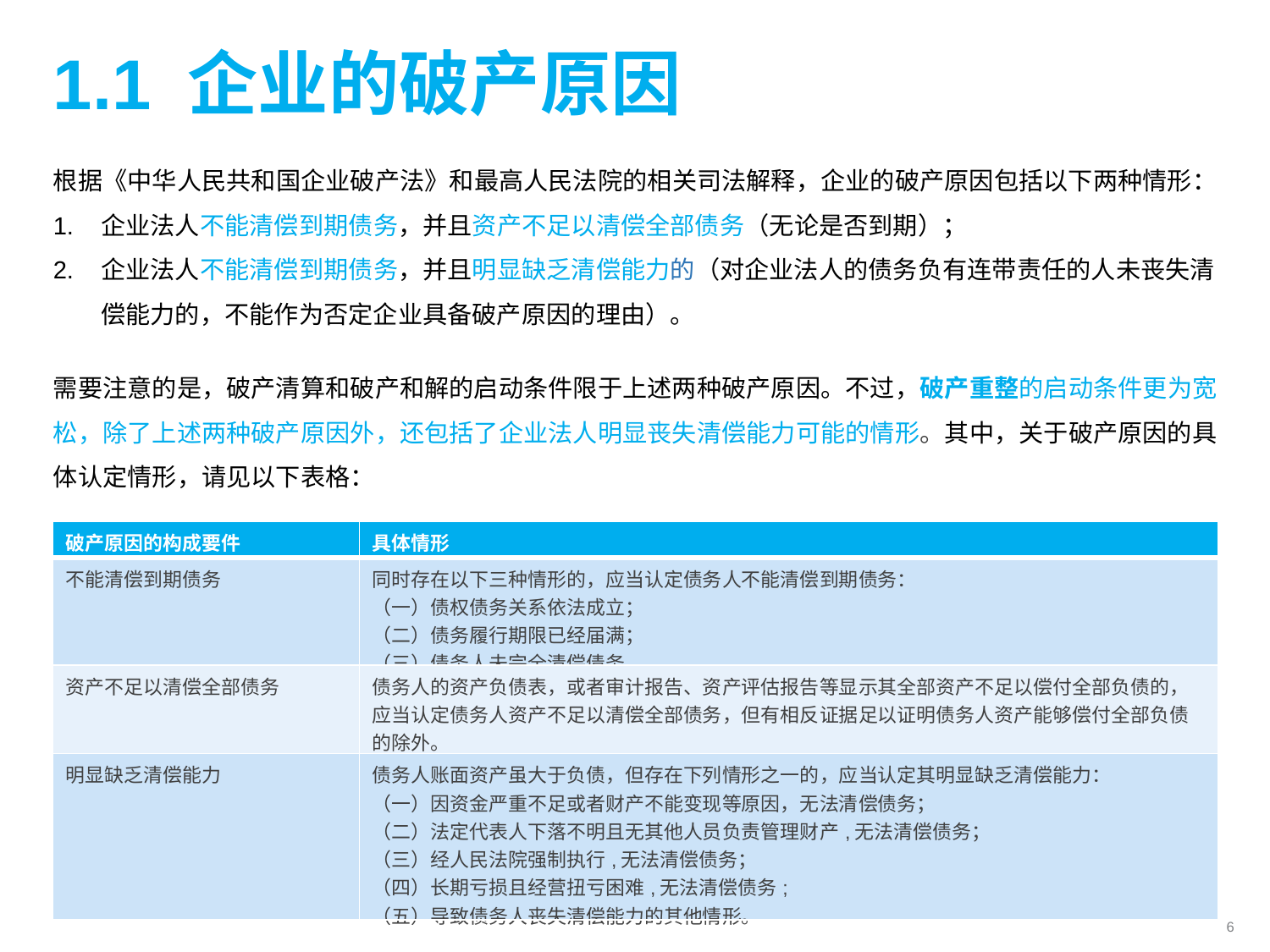

1.1 企业的破产原因
根据《中华人民共和国企业破产法》和最高人民法院的相关司法解释，企业的破产原因包括以下两种情形：
企业法人不能清偿到期债务，并且资产不足以清偿全部债务（无论是否到期）；
企业法人不能清偿到期债务，并且明显缺乏清偿能力的（对企业法人的债务负有连带责任的人未丧失清偿能力的，不能作为否定企业具备破产原因的理由）。

需要注意的是，破产清算和破产和解的启动条件限于上述两种破产原因。不过，破产重整的启动条件更为宽松，除了上述两种破产原因外，还包括了企业法人明显丧失清偿能力可能的情形。其中，关于破产原因的具体认定情形，请见以下表格：
| 破产原因的构成要件 | 具体情形 |
| --- | --- |
| 不能清偿到期债务 | 同时存在以下三种情形的，应当认定债务人不能清偿到期债务： （一）债权债务关系依法成立； （二）债务履行期限已经届满； （三）债务人未完全清偿债务。 |
| 资产不足以清偿全部债务 | 债务人的资产负债表，或者审计报告、资产评估报告等显示其全部资产不足以偿付全部负债的，应当认定债务人资产不足以清偿全部债务，但有相反证据足以证明债务人资产能够偿付全部负债的除外。 |
| 明显缺乏清偿能力 | 债务人账面资产虽大于负债，但存在下列情形之一的，应当认定其明显缺乏清偿能力： （一）因资金严重不足或者财产不能变现等原因，无法清偿债务； （二）法定代表人下落不明且无其他人员负责管理财产,无法清偿债务； （三）经人民法院强制执行,无法清偿债务； （四）长期亏损且经营扭亏困难,无法清偿债务; （五）导致债务人丧失清偿能力的其他情形。 |
6
6